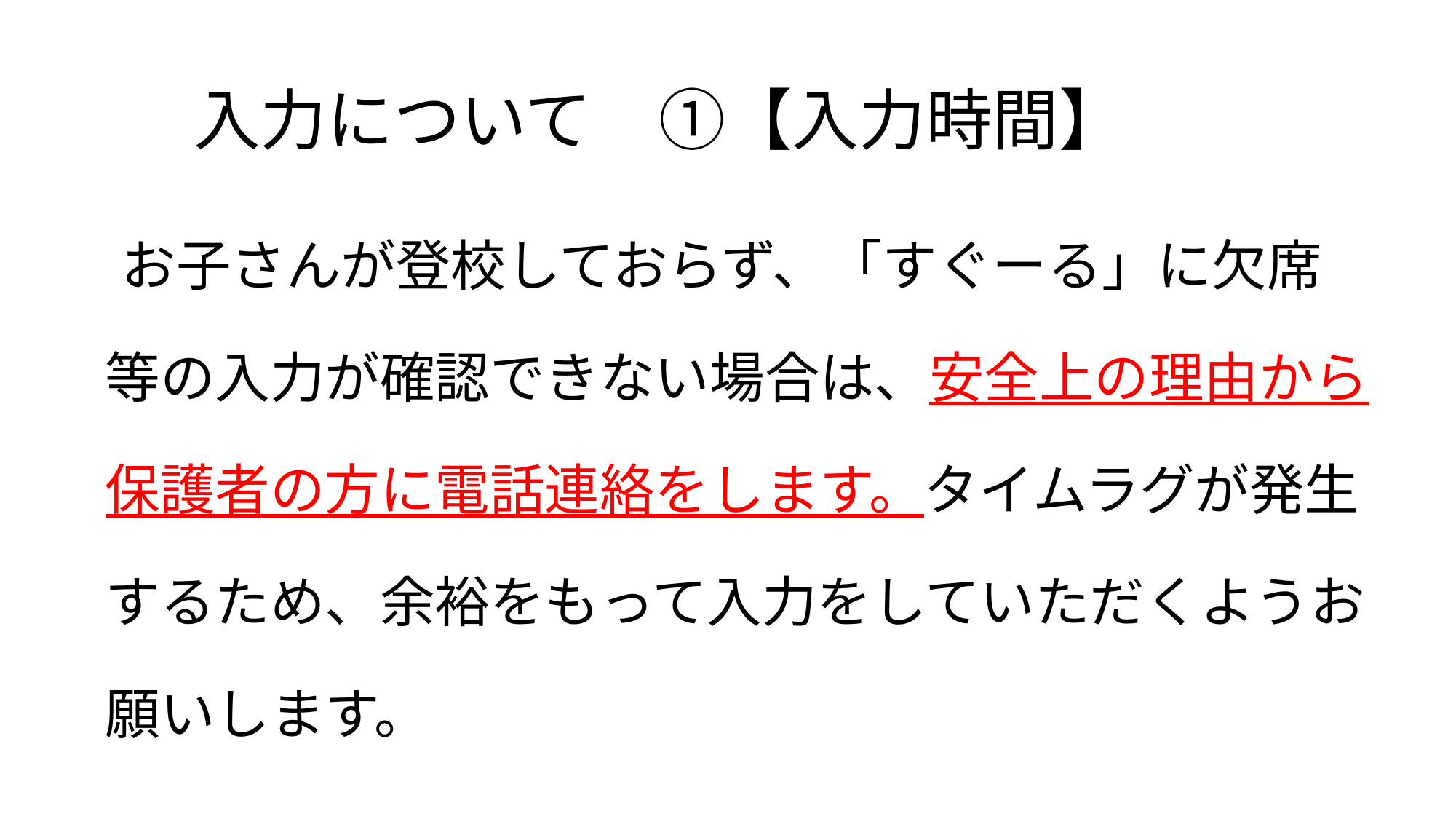

# 入力について　①【入力時間】
お子さんが登校しておらず、「すぐーる」に欠席等の入力が確認できない場合は、安全上の理由から保護者の方に電話連絡をします。タイムラグが発生するため、余裕をもって入力をしていただくようお願いします。